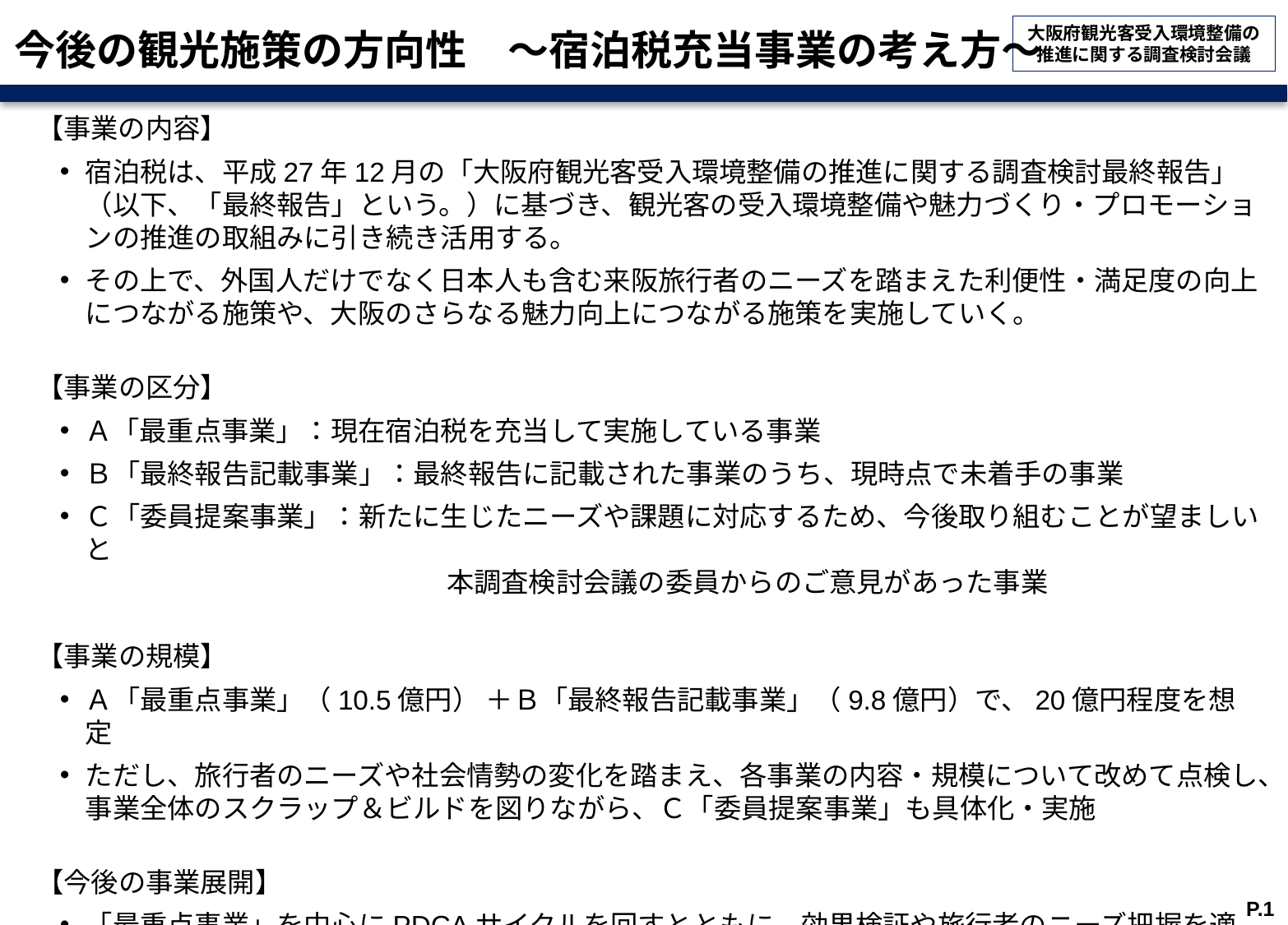

# 今後の観光施策の方向性　～宿泊税充当事業の考え方～
【事業の内容】
宿泊税は、平成27年12月の「大阪府観光客受入環境整備の推進に関する調査検討最終報告」（以下、「最終報告」という。）に基づき、観光客の受入環境整備や魅力づくり・プロモーションの推進の取組みに引き続き活用する。
その上で、外国人だけでなく日本人も含む来阪旅行者のニーズを踏まえた利便性・満足度の向上につながる施策や、大阪のさらなる魅力向上につながる施策を実施していく。

【事業の区分】
Ａ「最重点事業」：現在宿泊税を充当して実施している事業
Ｂ「最終報告記載事業」：最終報告に記載された事業のうち、現時点で未着手の事業
Ｃ「委員提案事業」：新たに生じたニーズや課題に対応するため、今後取り組むことが望ましいと
　　　　　　　　　　　　　 本調査検討会議の委員からのご意見があった事業

【事業の規模】
Ａ「最重点事業」（10.5億円） ＋Ｂ「最終報告記載事業」（9.8億円）で、20億円程度を想定
ただし、旅行者のニーズや社会情勢の変化を踏まえ、各事業の内容・規模について改めて点検し、事業全体のスクラップ＆ビルドを図りながら、Ｃ「委員提案事業」も具体化・実施

【今後の事業展開】
「最重点事業」を中心にPDCAサイクルを回すとともに、効果検証や旅行者のニーズ把握を適切に行い、
スクラップ＆ビルドしながら、事業を実施・展開していく
P.1